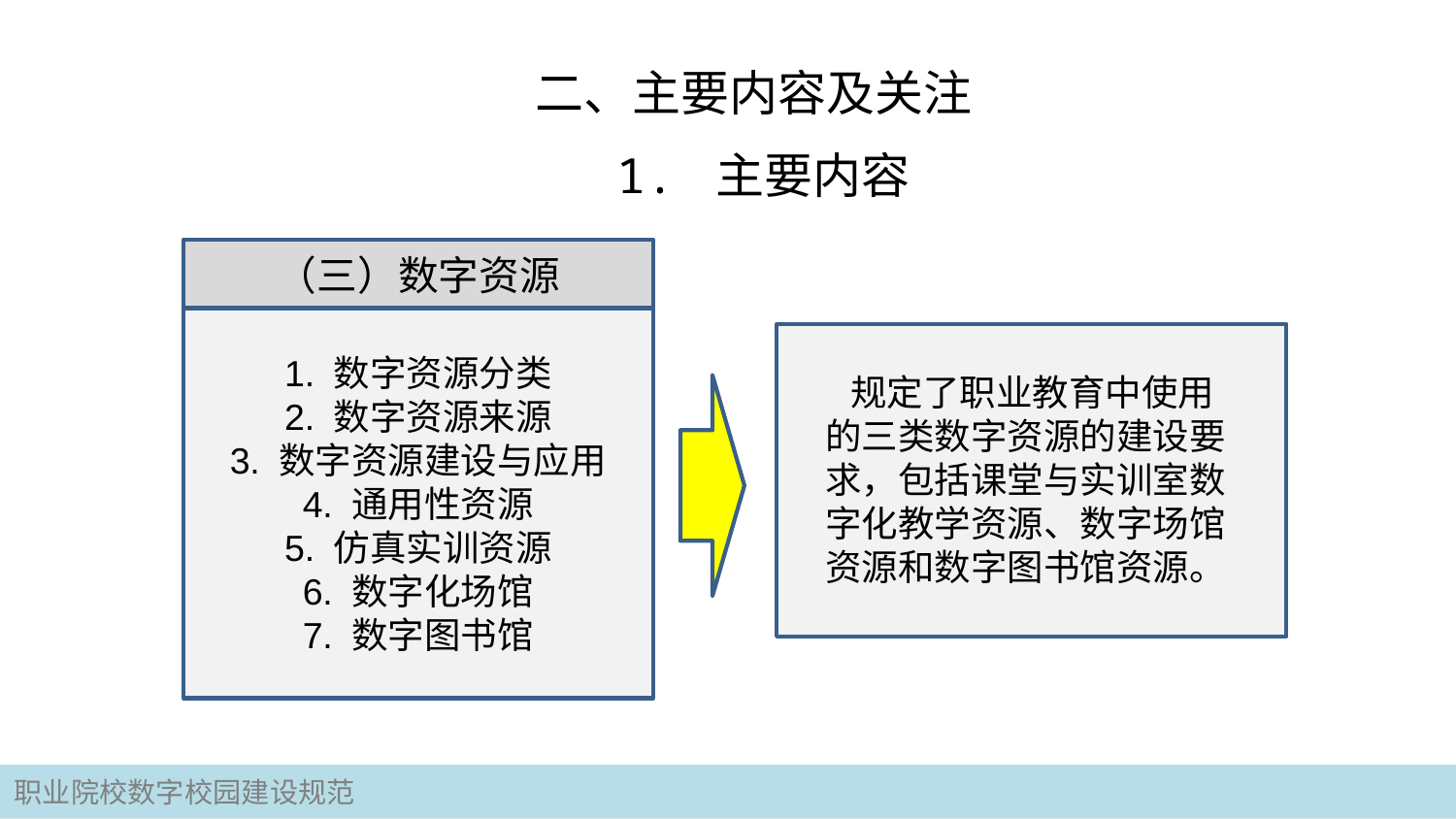

# 二、主要内容及关注
1. 主要内容
（三）数字资源
1. 数字资源分类
2. 数字资源来源
3. 数字资源建设与应用
4. 通用性资源
5. 仿真实训资源
6. 数字化场馆
7. 数字图书馆

  规定了职业教育中使用的三类数字资源的建设要求，包括课堂与实训室数字化教学资源、数字场馆资源和数字图书馆资源。

职业院校数字校园建设规范